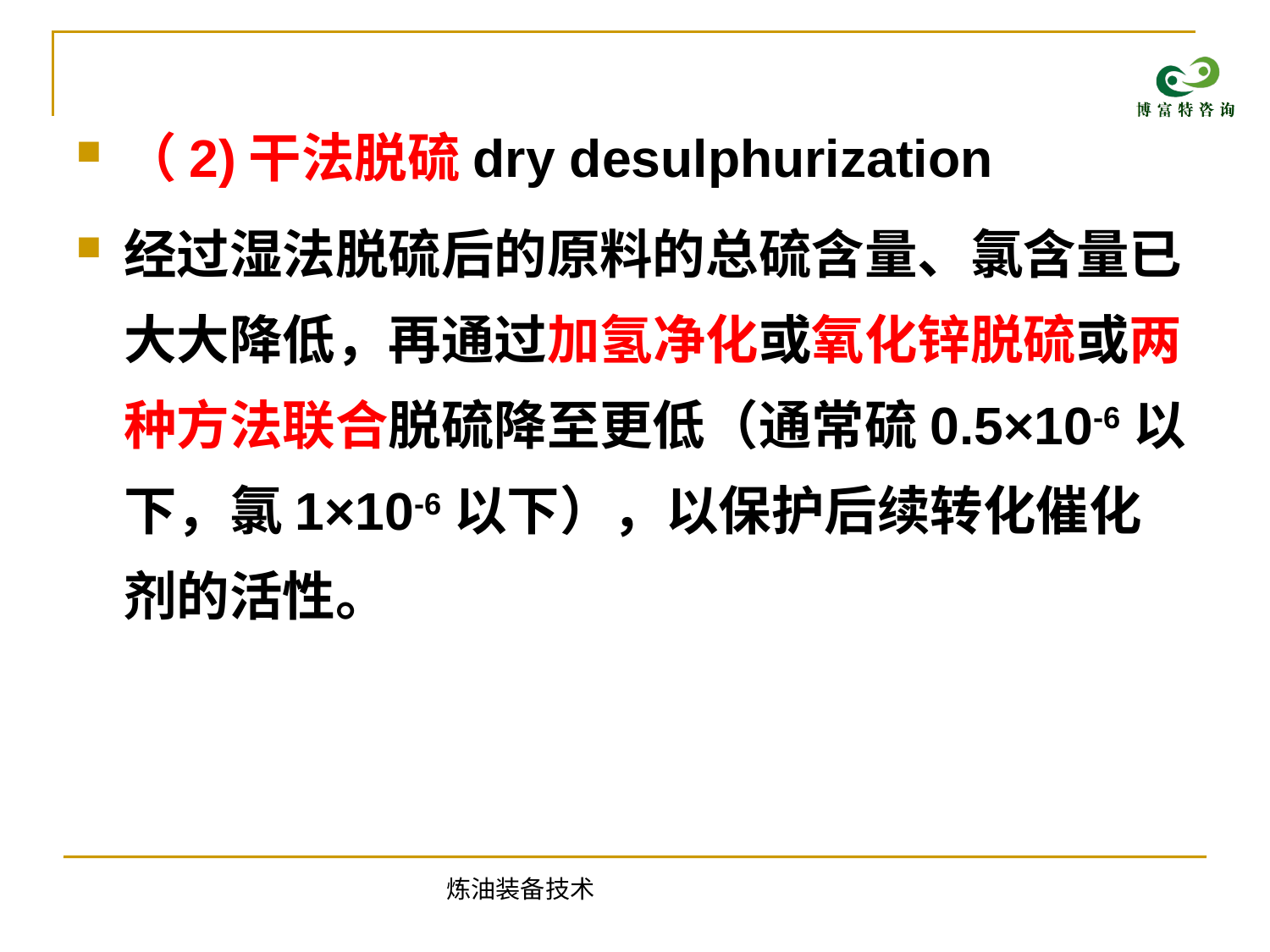

（2)干法脱硫dry desulphurization
经过湿法脱硫后的原料的总硫含量、氯含量已大大降低，再通过加氢净化或氧化锌脱硫或两种方法联合脱硫降至更低（通常硫0.5×10-6以下，氯1×10-6以下），以保护后续转化催化剂的活性。

16
炼油装备技术